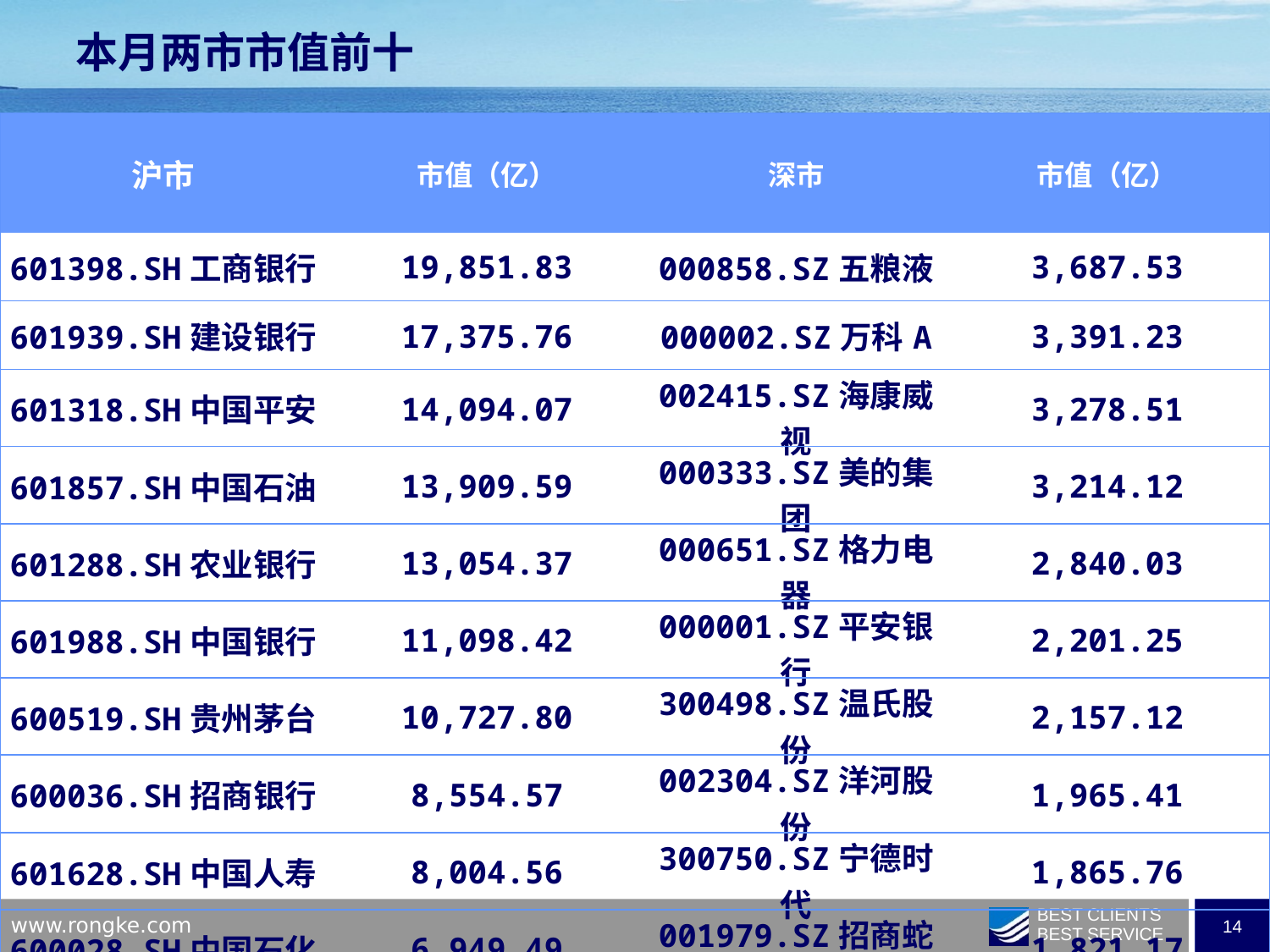

本月两市市值前十
| 沪市 | 市值（亿） | 深市 | 市值（亿） |
| --- | --- | --- | --- |
| 601398.SH工商银行 | 19,851.83 | 000858.SZ五粮液 | 3,687.53 |
| 601939.SH建设银行 | 17,375.76 | 000002.SZ万科A | 3,391.23 |
| 601318.SH中国平安 | 14,094.07 | 002415.SZ海康威视 | 3,278.51 |
| 601857.SH中国石油 | 13,909.59 | 000333.SZ美的集团 | 3,214.12 |
| 601288.SH农业银行 | 13,054.37 | 000651.SZ格力电器 | 2,840.03 |
| 601988.SH中国银行 | 11,098.42 | 000001.SZ平安银行 | 2,201.25 |
| 600519.SH贵州茅台 | 10,727.80 | 300498.SZ温氏股份 | 2,157.12 |
| 600036.SH招商银行 | 8,554.57 | 002304.SZ洋河股份 | 1,965.41 |
| 601628.SH中国人寿 | 8,004.56 | 300750.SZ宁德时代 | 1,865.76 |
| 600028.SH中国石化 | 6,949.49 | 001979.SZ招商蛇口 | 1,821.17 |
|  |  |  |  |